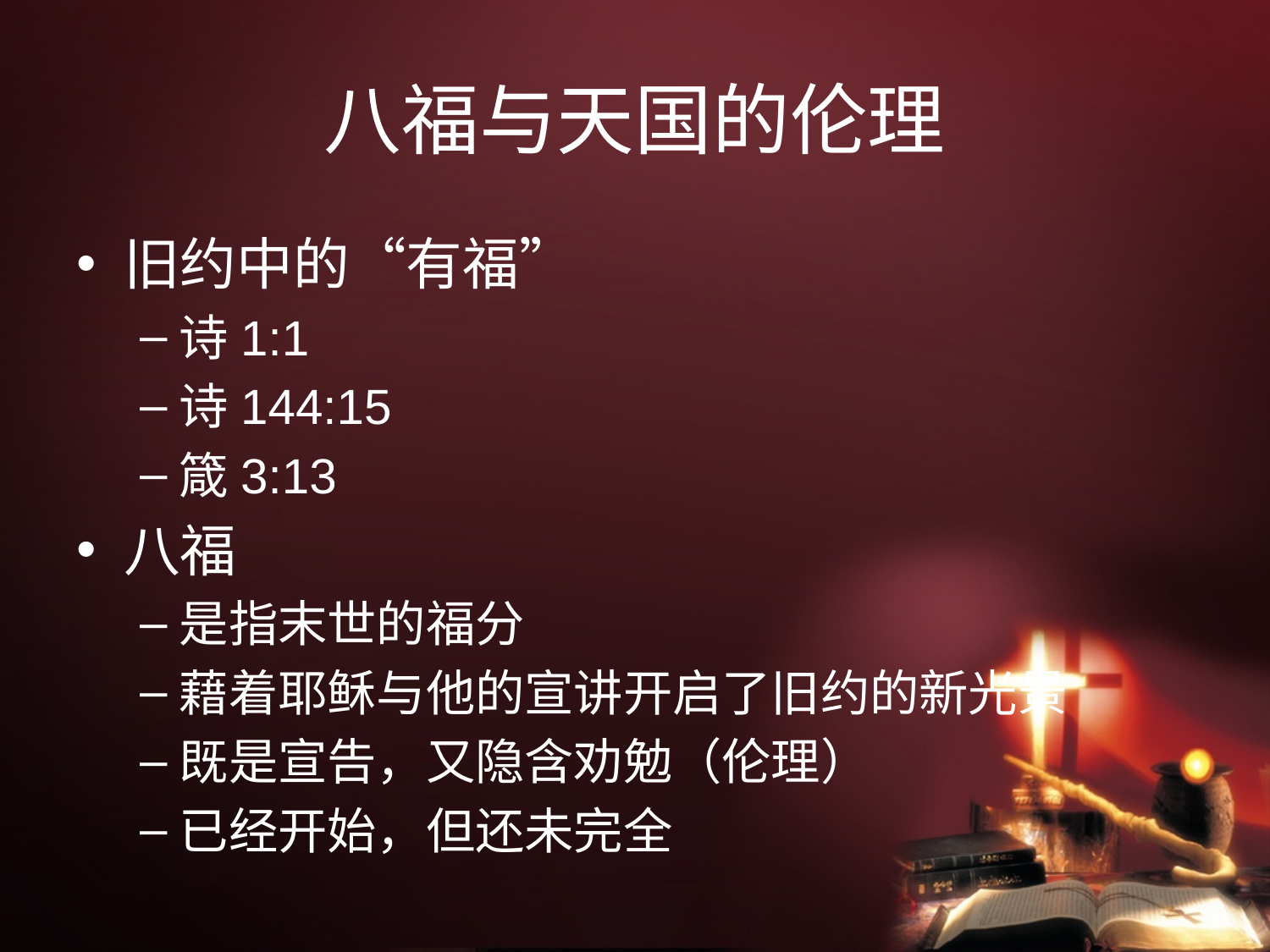

# 八福与天国的伦理
旧约中的“有福”
诗1:1
诗144:15
箴3:13
八福
是指末世的福分
藉着耶稣与他的宣讲开启了旧约的新光景
既是宣告，又隐含劝勉（伦理）
已经开始，但还未完全